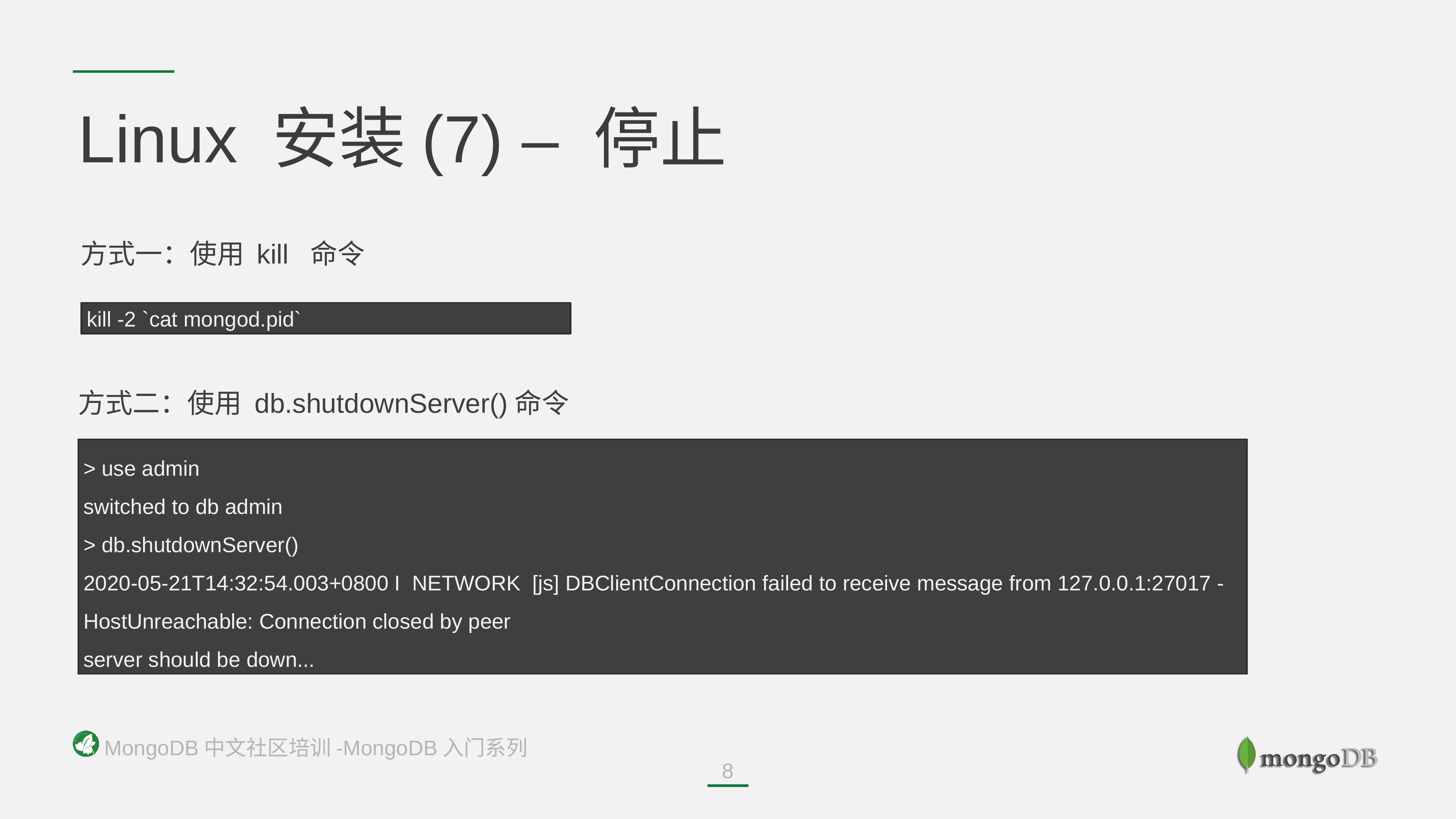

# Linux 安装(7) – 停止
方式一：使用 kill  命令
kill -2 `cat mongod.pid`
方式二：使用 db.shutdownServer()命令
> use admin
switched to db admin
> db.shutdownServer()
2020-05-21T14:32:54.003+0800 I  NETWORK  [js] DBClientConnection failed to receive message from 127.0.0.1:27017 - HostUnreachable: Connection closed by peer
server should be down...